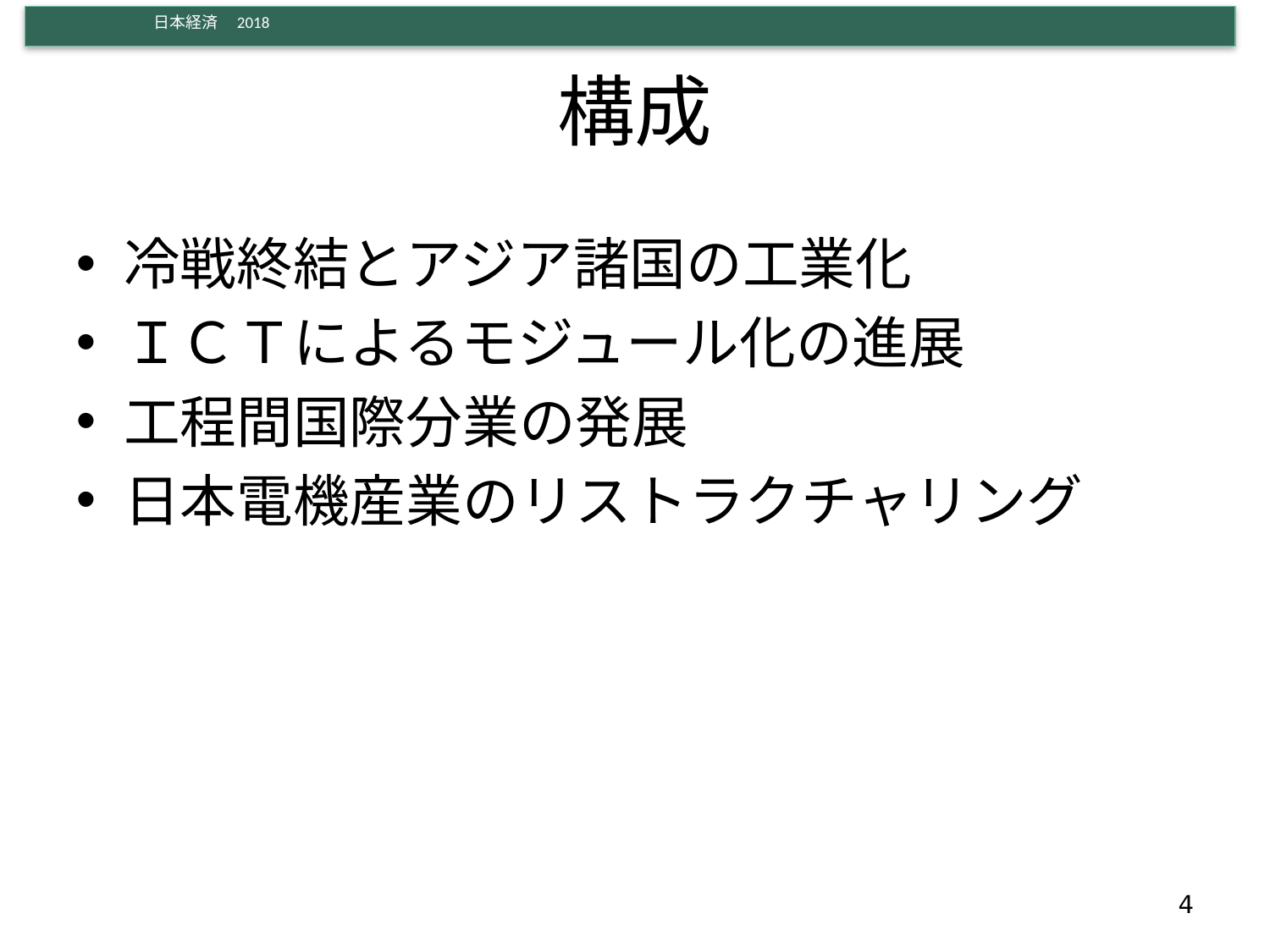

# 構成
冷戦終結とアジア諸国の工業化
ＩＣＴによるモジュール化の進展
工程間国際分業の発展
日本電機産業のリストラクチャリング

4